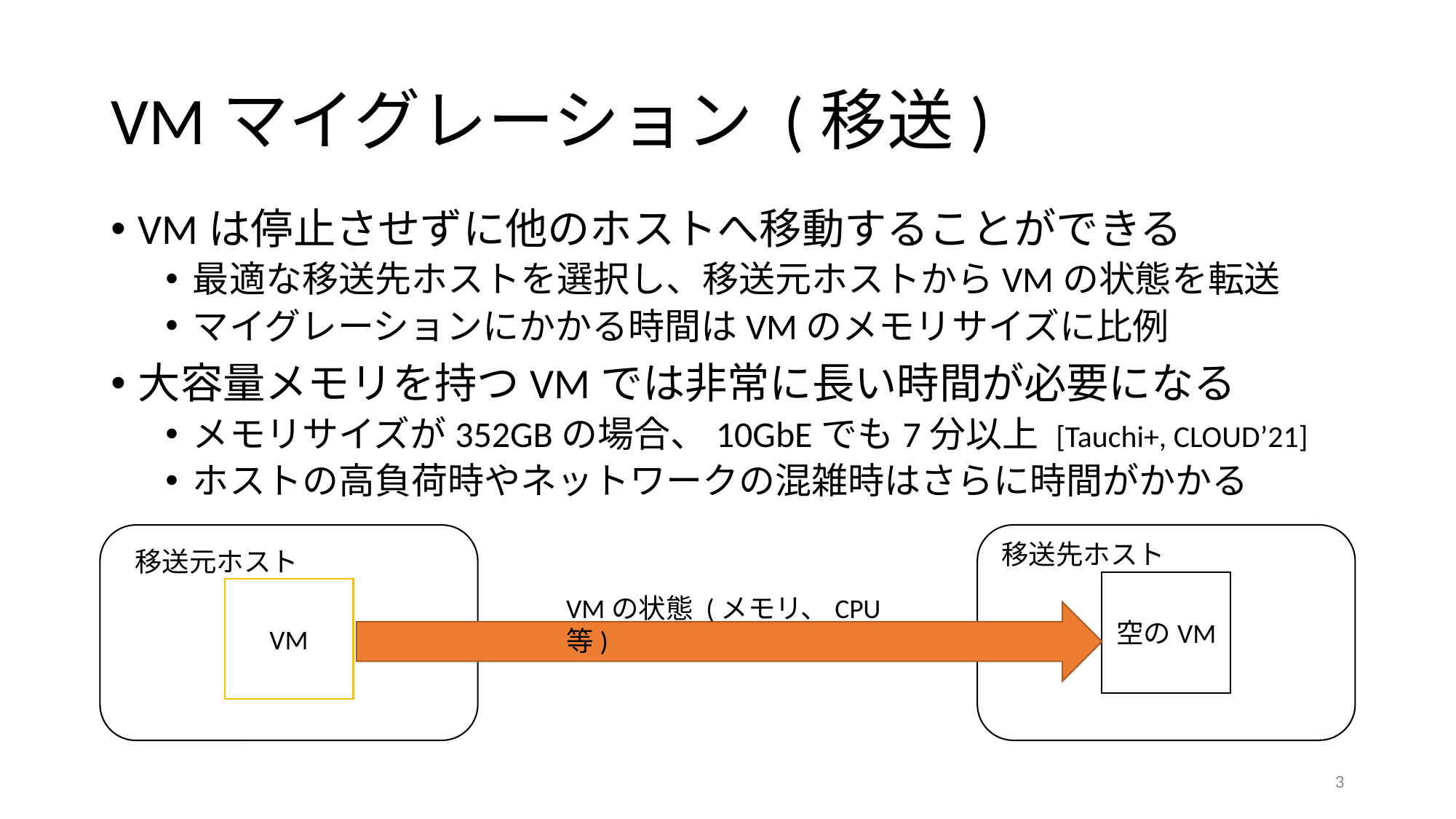

# VMマイグレーション (移送)
VMは停止させずに他のホストへ移動することができる
最適な移送先ホストを選択し、移送元ホストからVMの状態を転送
マイグレーションにかかる時間はVMのメモリサイズに比例
大容量メモリを持つVMでは非常に長い時間が必要になる
メモリサイズが352GBの場合、10GbEでも7分以上 [Tauchi+, CLOUD’21]
ホストの高負荷時やネットワークの混雑時はさらに時間がかかる

移送先ホスト
移送元ホスト
空のVM
VM
VMの状態 (メモリ、CPU等)

3